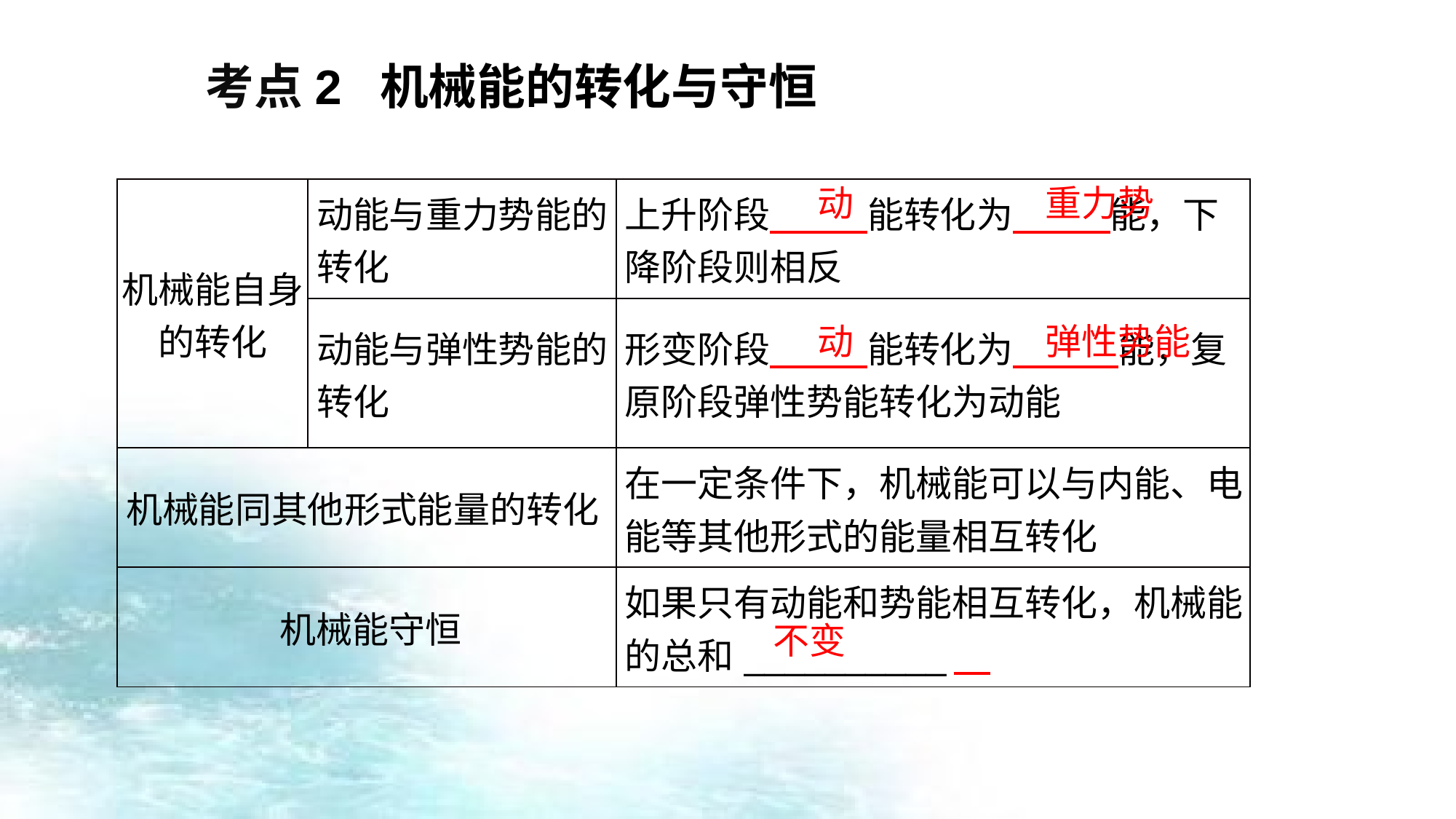

考点2  机械能的转化与守恒

动
重力势
| 机械能自身的转化 | 动能与重力势能的转化 | 上升阶段　　 能转化为　　 能，下降阶段则相反 |
| --- | --- | --- |
|  | 动能与弹性势能的转化 | 形变阶段　　 能转化为　　 能，复原阶段弹性势能转化为动能 |
| 机械能同其他形式能量的转化 |  | 在一定条件下，机械能可以与内能、电能等其他形式的能量相互转化 |
| 机械能守恒 |  | 如果只有动能和势能相互转化，机械能的总和\_\_\_\_\_\_\_\_\_\_ |
动
弹性势能
不变